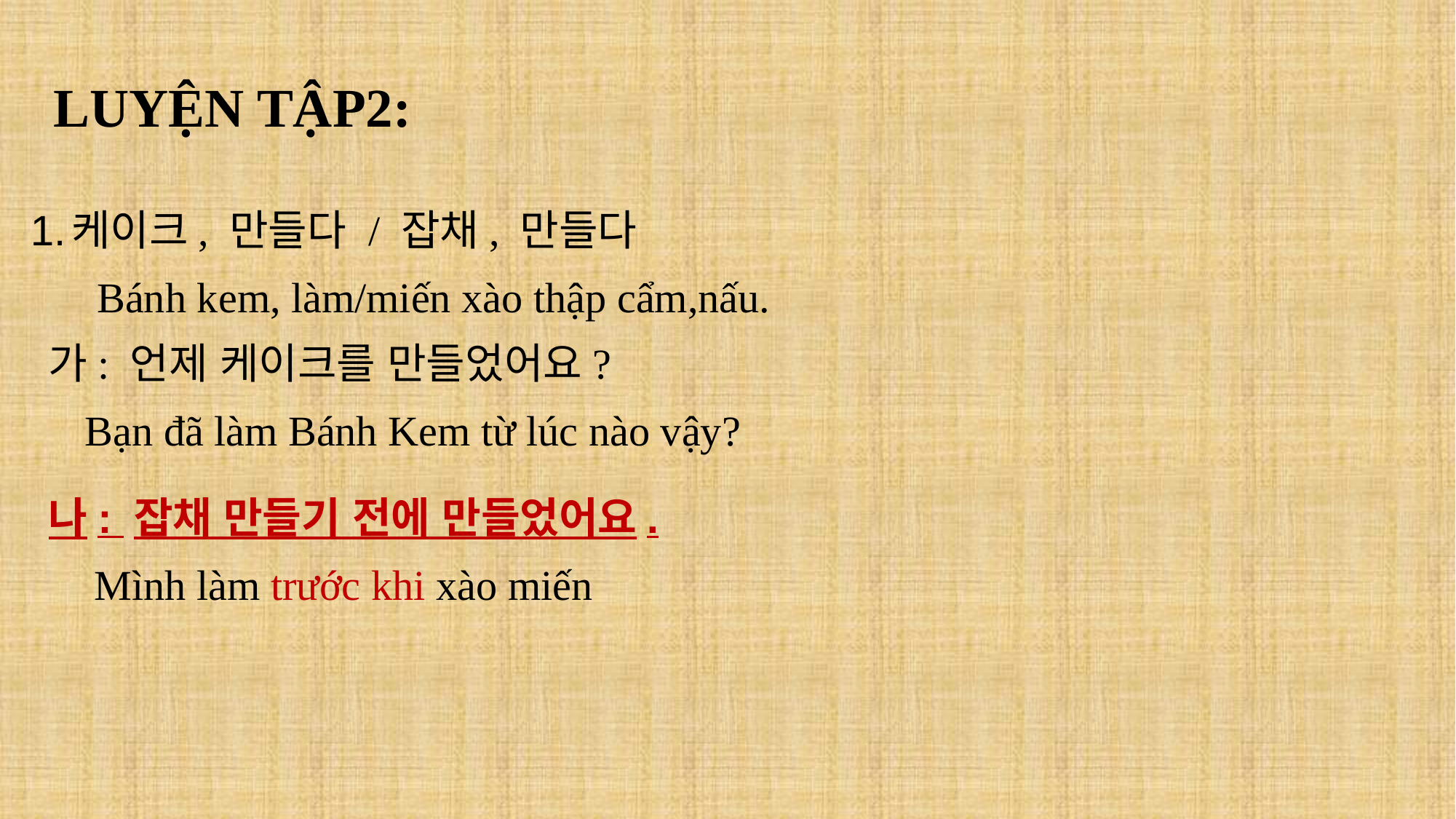

LUYỆN TẬP2:
케이크, 만들다 / 잡채, 만들다
Bánh kem, làm/miến xào thập cẩm,nấu.
가: 언제 케이크를 만들었어요?
Bạn đã làm Bánh Kem từ lúc nào vậy?
나: 잡채 만들기 전에 만들었어요.
Mình làm trước khi xào miến